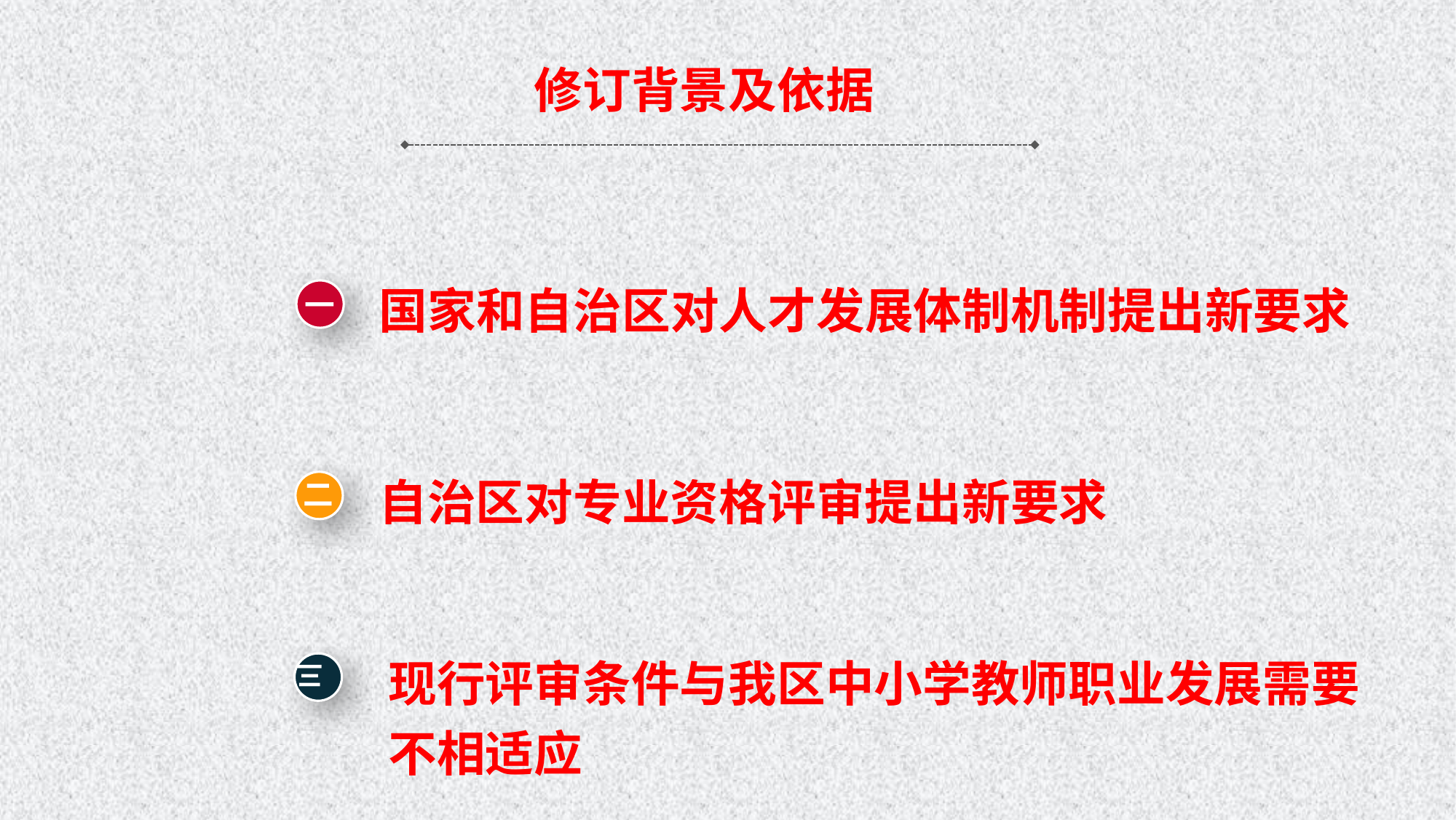

修订背景及依据
国家和自治区对人才发展体制机制提出新要求

一
自治区对专业资格评审提出新要求
二

现行评审条件与我区中小学教师职业发展需要不相适应
三